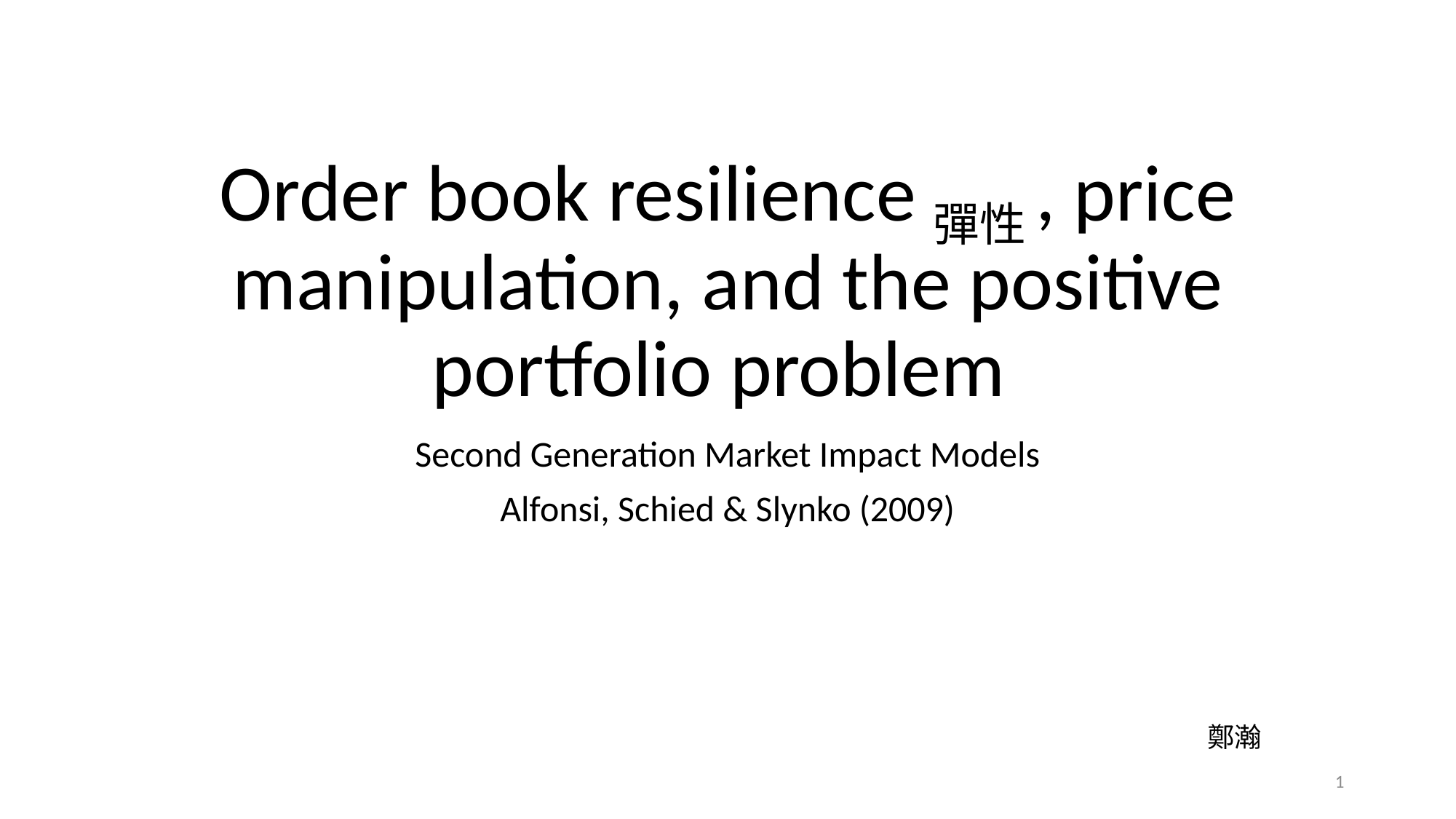

# Order book resilience彈性, price manipulation, and the positive portfolio problem
Second Generation Market Impact Models
Alfonsi, Schied & Slynko (2009)
鄭瀚
1